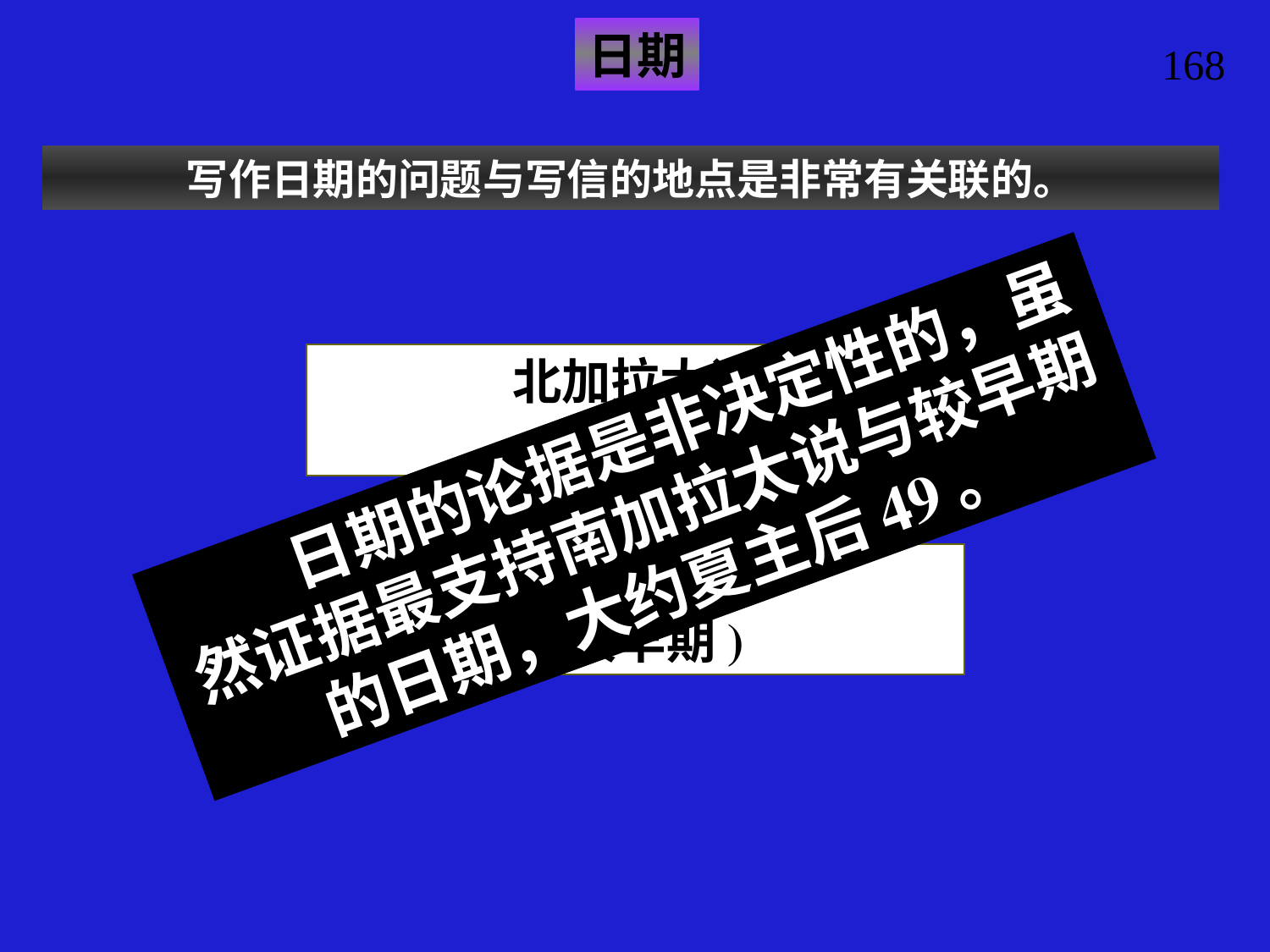

日期
168
写作日期的问题与写信的地点是非常有关联的。
北加拉太说
(后期)
两个日期的论据是非决定性的，虽然证据最支持南加拉太说与较早期的日期，大约夏主后49。
南加拉太说
 (较早期)